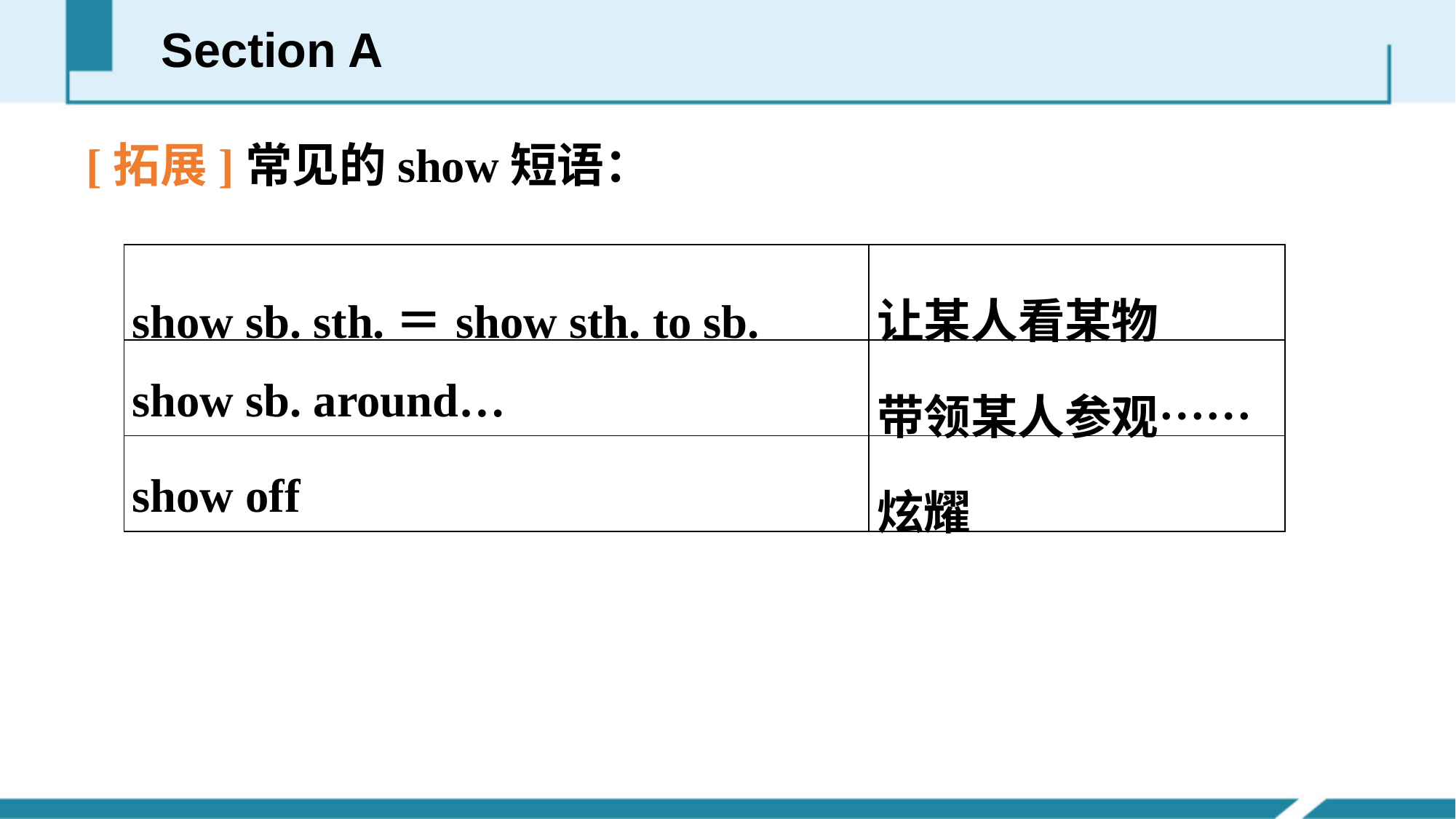

Section A
[拓展]常见的show短语：
| show sb. sth.＝show sth. to sb. | 让某人看某物 |
| --- | --- |
| show sb. around… | 带领某人参观…… |
| show off | 炫耀 |